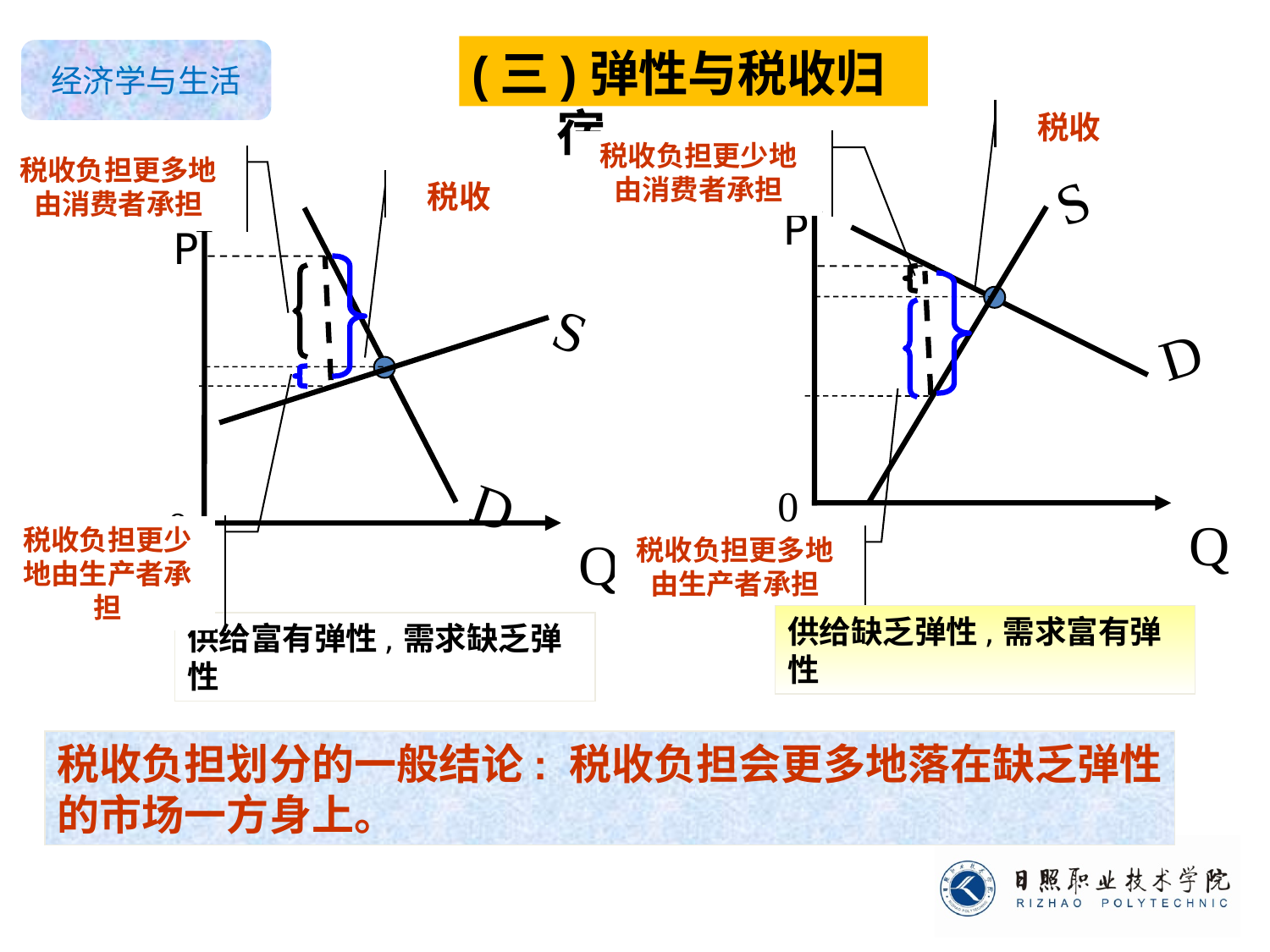

(三)弹性与税收归宿
税收
税收负担更少地由消费者承担
税收负担更多地由消费者承担
税收

D
P

0
Q
S

P

0
Q
S

D

税收负担更少地由生产者承担
税收负担更多地由生产者承担
供给缺乏弹性,需求富有弹性
供给富有弹性,需求缺乏弹性
税收负担划分的一般结论: 税收负担会更多地落在缺乏弹性的市场一方身上。